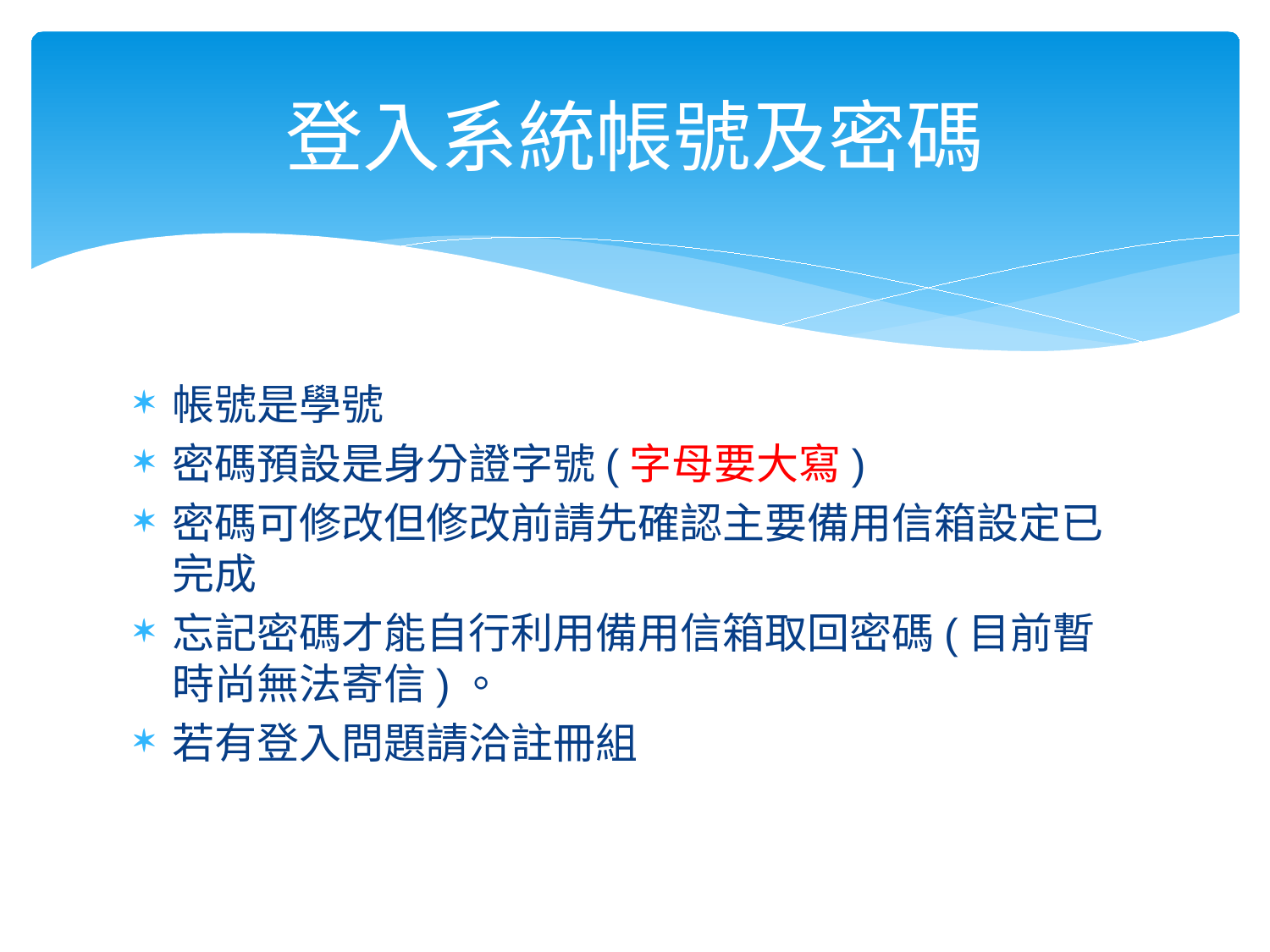

# 登入系統帳號及密碼
帳號是學號
密碼預設是身分證字號(字母要大寫)
密碼可修改但修改前請先確認主要備用信箱設定已完成
忘記密碼才能自行利用備用信箱取回密碼(目前暫時尚無法寄信)。
若有登入問題請洽註冊組